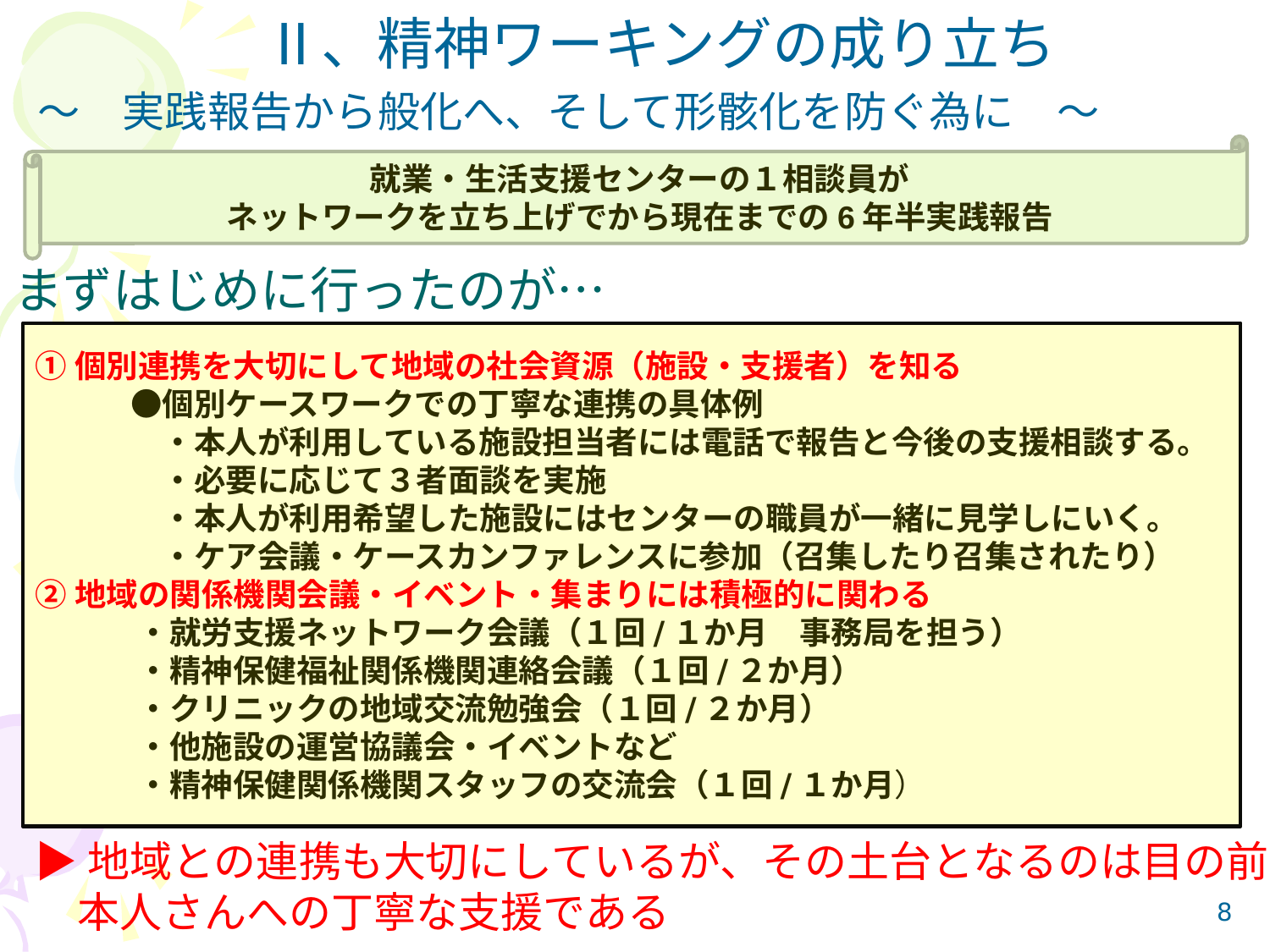

Ⅱ、精神ワーキングの成り立ち

～　実践報告から般化へ、そして形骸化を防ぐ為に　～
就業・生活支援センターの１相談員が
ネットワークを立ち上げでから現在までの6年半実践報告
# まずはじめに行ったのが…
①個別連携を大切にして地域の社会資源（施設・支援者）を知る
　　　●個別ケースワークでの丁寧な連携の具体例
　　　　・本人が利用している施設担当者には電話で報告と今後の支援相談する。
　　　　・必要に応じて３者面談を実施
　　　　・本人が利用希望した施設にはセンターの職員が一緒に見学しにいく。
　　　　・ケア会議・ケースカンファレンスに参加（召集したり召集されたり）
②地域の関係機関会議・イベント・集まりには積極的に関わる
　　　 ・就労支援ネットワーク会議（１回/１か月　事務局を担う）
　　　 ・精神保健福祉関係機関連絡会議（１回/２か月）
　　　 ・クリニックの地域交流勉強会（１回/２か月）
　　　 ・他施設の運営協議会・イベントなど
　　　 ・精神保健関係機関スタッフの交流会（１回/１か月）

▶地域との連携も大切にしているが、その土台となるのは目の前の
　本人さんへの丁寧な支援である

8